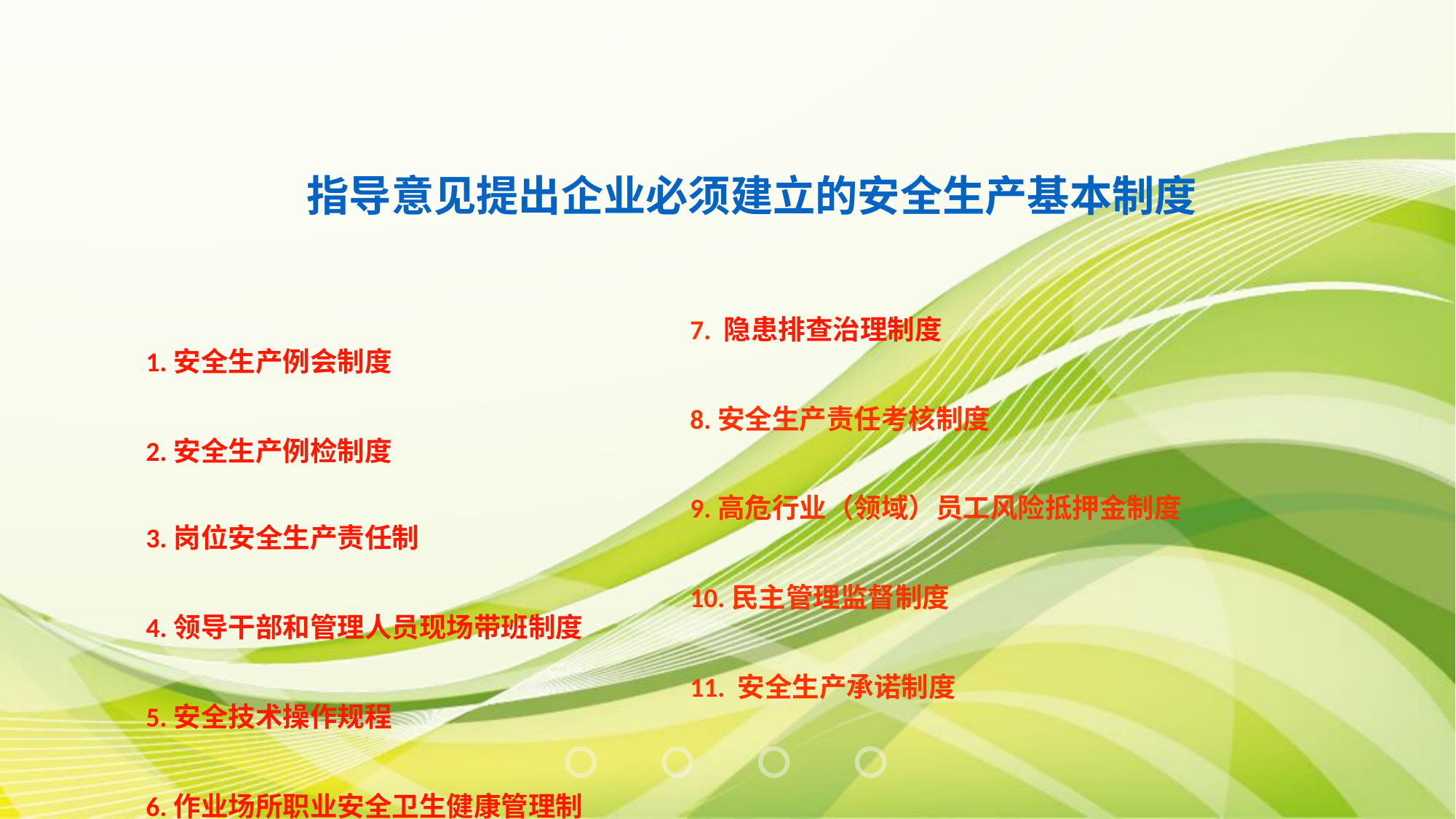

指导意见提出企业必须建立的安全生产基本制度
7. 隐患排查治理制度

8.安全生产责任考核制度

9.高危行业（领域）员工风险抵押金制度

10.民主管理监督制度

11. 安全生产承诺制度
1.安全生产例会制度

2.安全生产例检制度

3.岗位安全生产责任制

4.领导干部和管理人员现场带班制度

5.安全技术操作规程

6.作业场所职业安全卫生健康管理制